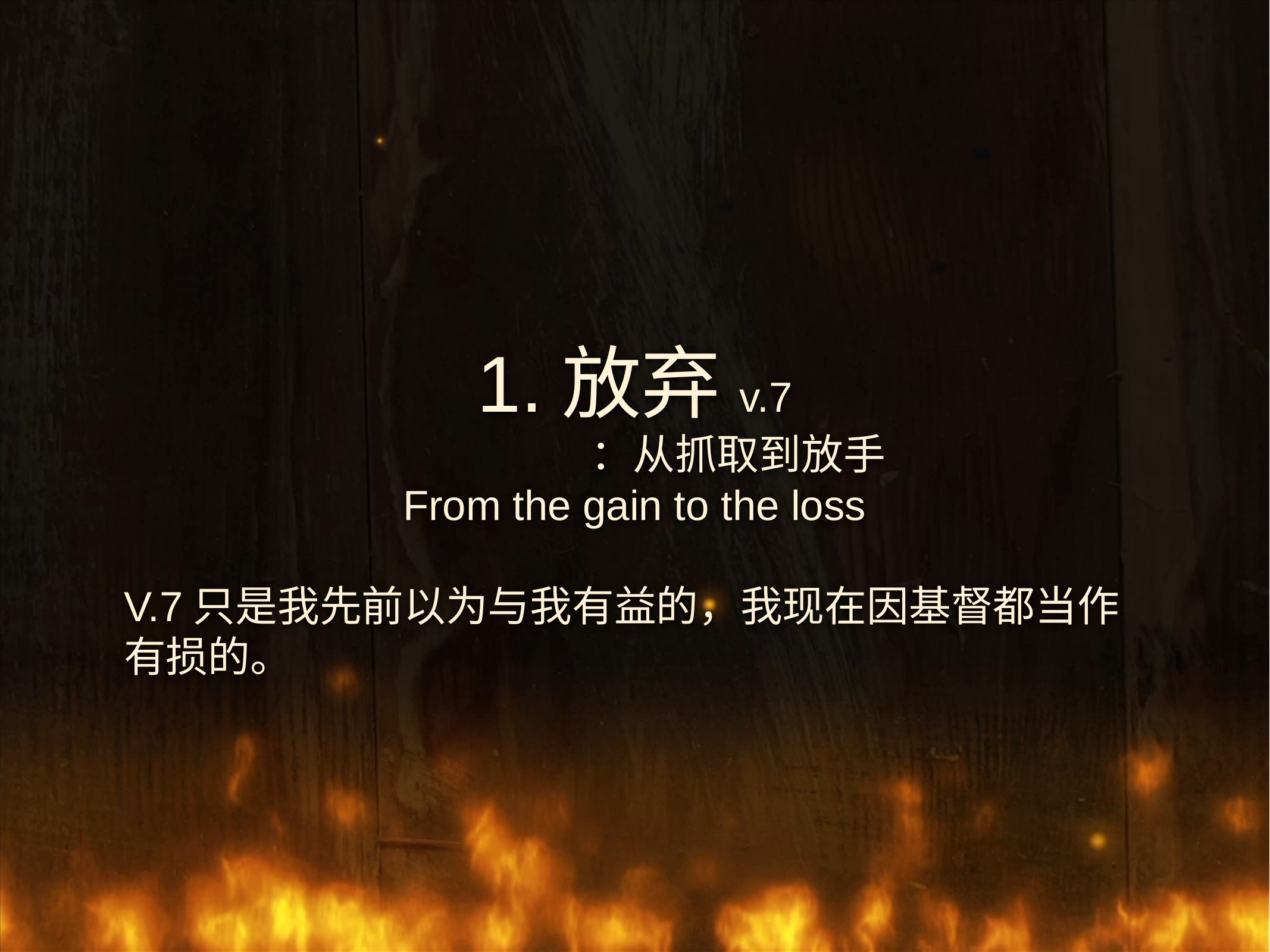

# 1.放弃v.7
                     ：从抓取到放手
From the gain to the loss

V.7只是我先前以为与我有益的，我现在因基督都当作有损的。